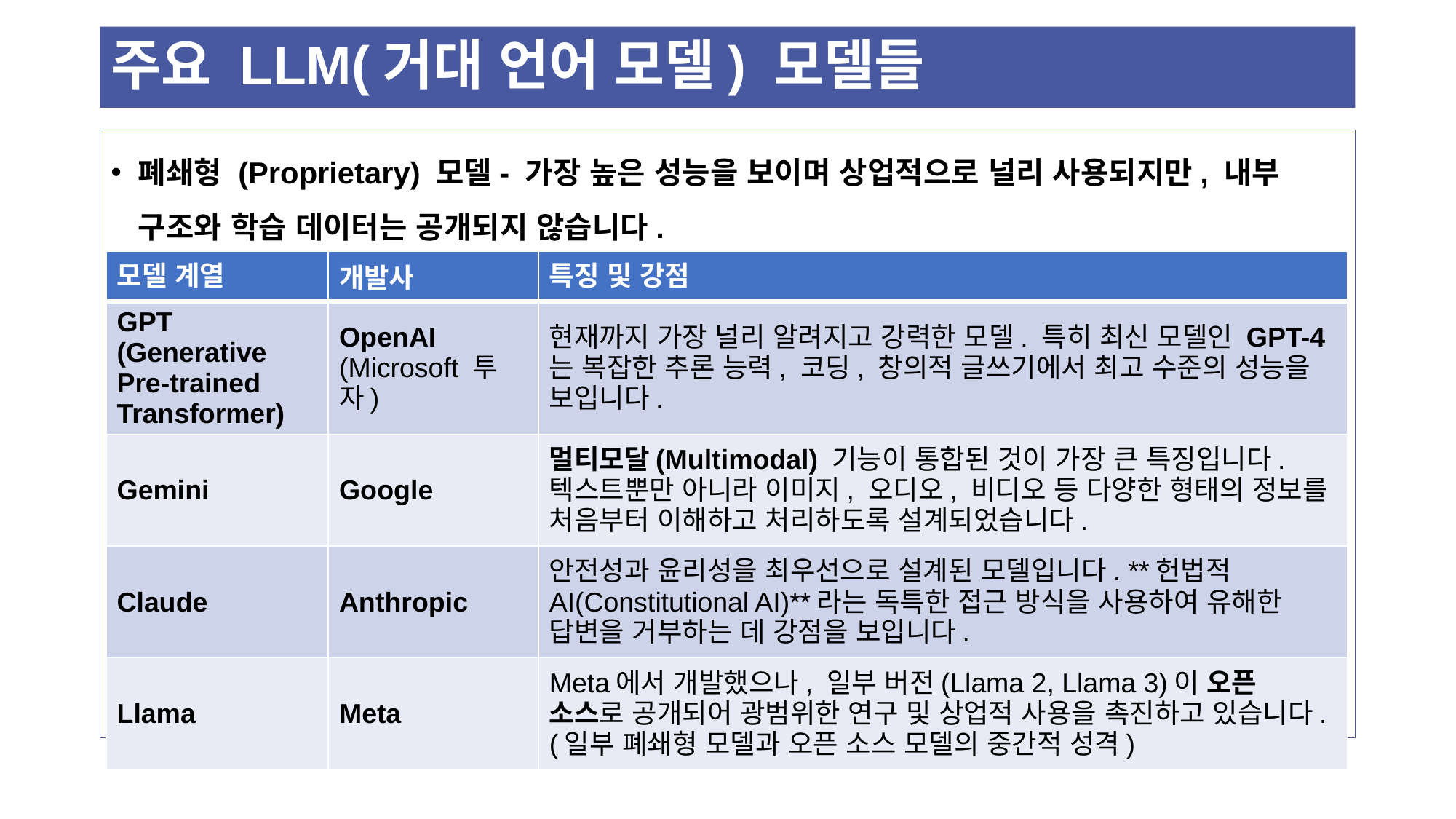

# 주요 LLM(거대 언어 모델) 모델들
폐쇄형 (Proprietary) 모델- 가장 높은 성능을 보이며 상업적으로 널리 사용되지만, 내부 구조와 학습 데이터는 공개되지 않습니다.
가장 높은 성능을 보이며 상업적으로 널리 사용되지만, 내부 구조와 학습 데이터는 공개되지 않습니다.

| 모델 계열 | 개발사 | 특징 및 강점 |
| --- | --- | --- |
| GPT (Generative Pre-trained Transformer) | OpenAI (Microsoft 투자) | 현재까지 가장 널리 알려지고 강력한 모델. 특히 최신 모델인 GPT-4는 복잡한 추론 능력, 코딩, 창의적 글쓰기에서 최고 수준의 성능을 보입니다. |
| Gemini | Google | 멀티모달(Multimodal) 기능이 통합된 것이 가장 큰 특징입니다. 텍스트뿐만 아니라 이미지, 오디오, 비디오 등 다양한 형태의 정보를 처음부터 이해하고 처리하도록 설계되었습니다. |
| Claude | Anthropic | 안전성과 윤리성을 최우선으로 설계된 모델입니다. \*\*헌법적 AI(Constitutional AI)\*\*라는 독특한 접근 방식을 사용하여 유해한 답변을 거부하는 데 강점을 보입니다. |
| Llama | Meta | Meta에서 개발했으나, 일부 버전(Llama 2, Llama 3)이 오픈 소스로 공개되어 광범위한 연구 및 상업적 사용을 촉진하고 있습니다. (일부 폐쇄형 모델과 오픈 소스 모델의 중간적 성격) |